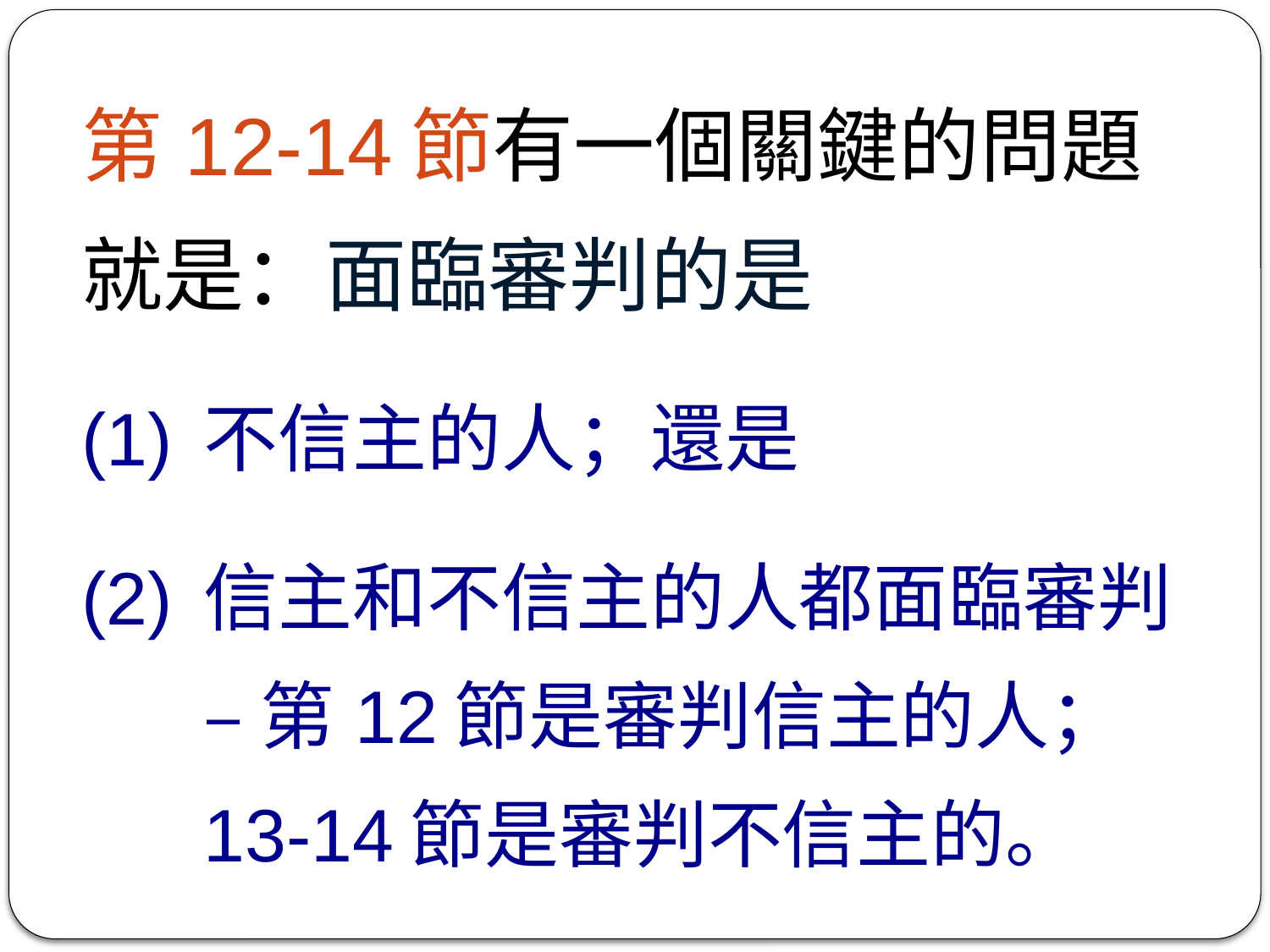

第12-14節有一個關鍵的問題就是：面臨審判的是
(1)	不信主的人；還是
(2)	信主和不信主的人都面臨審判 – 第12節是審判信主的人；13-14節是審判不信主的。